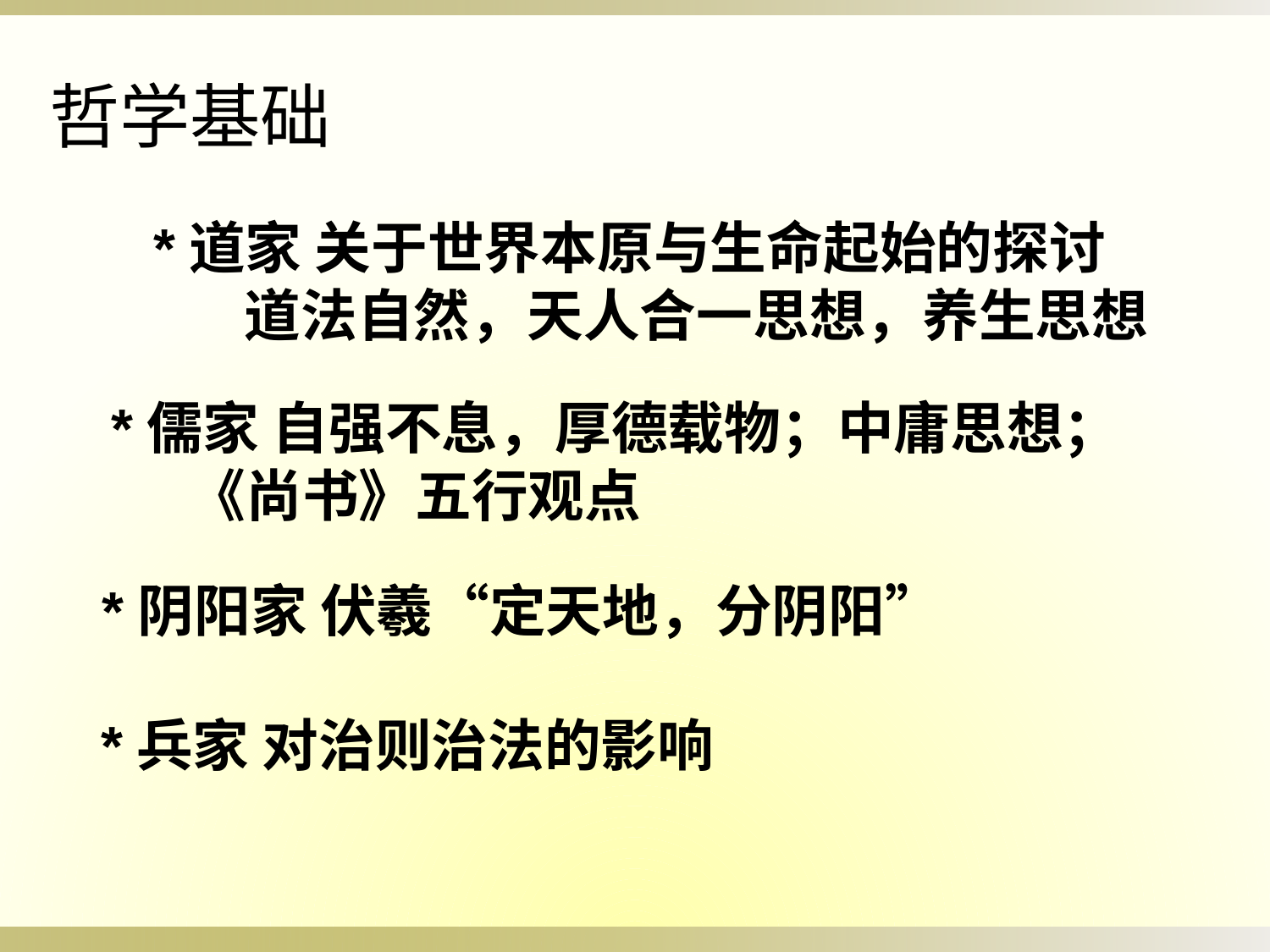

哲学基础
*道家 关于世界本原与生命起始的探讨
      道法自然，天人合一思想，养生思想

*儒家 自强不息，厚德载物；中庸思想；
     《尚书》五行观点
*阴阳家 伏羲“定天地，分阴阳”
*兵家 对治则治法的影响